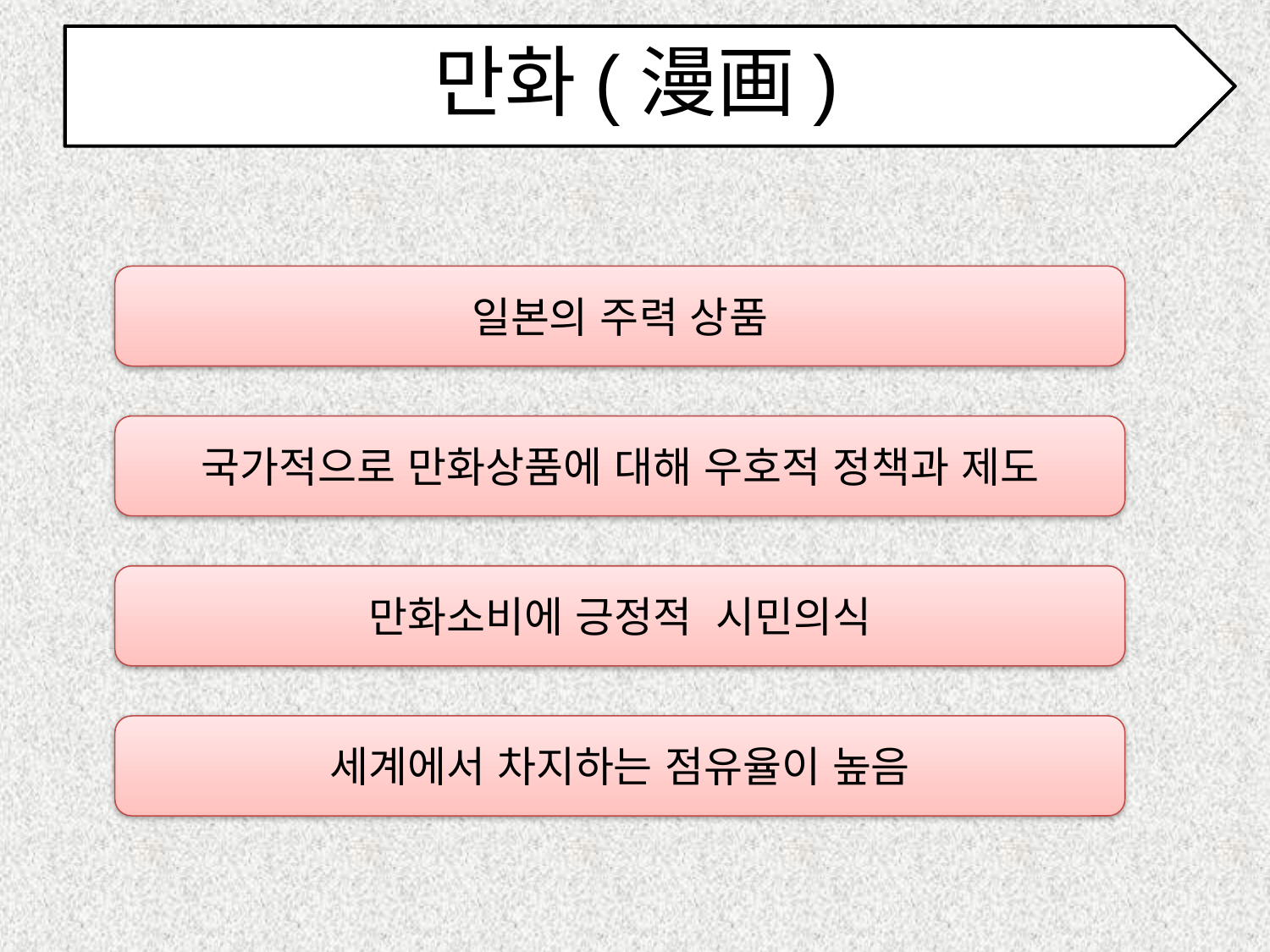

# 만화(漫画)

일본의 주력 상품
국가적으로 만화상품에 대해 우호적 정책과 제도
만화소비에 긍정적  시민의식
세계에서 차지하는 점유율이 높음